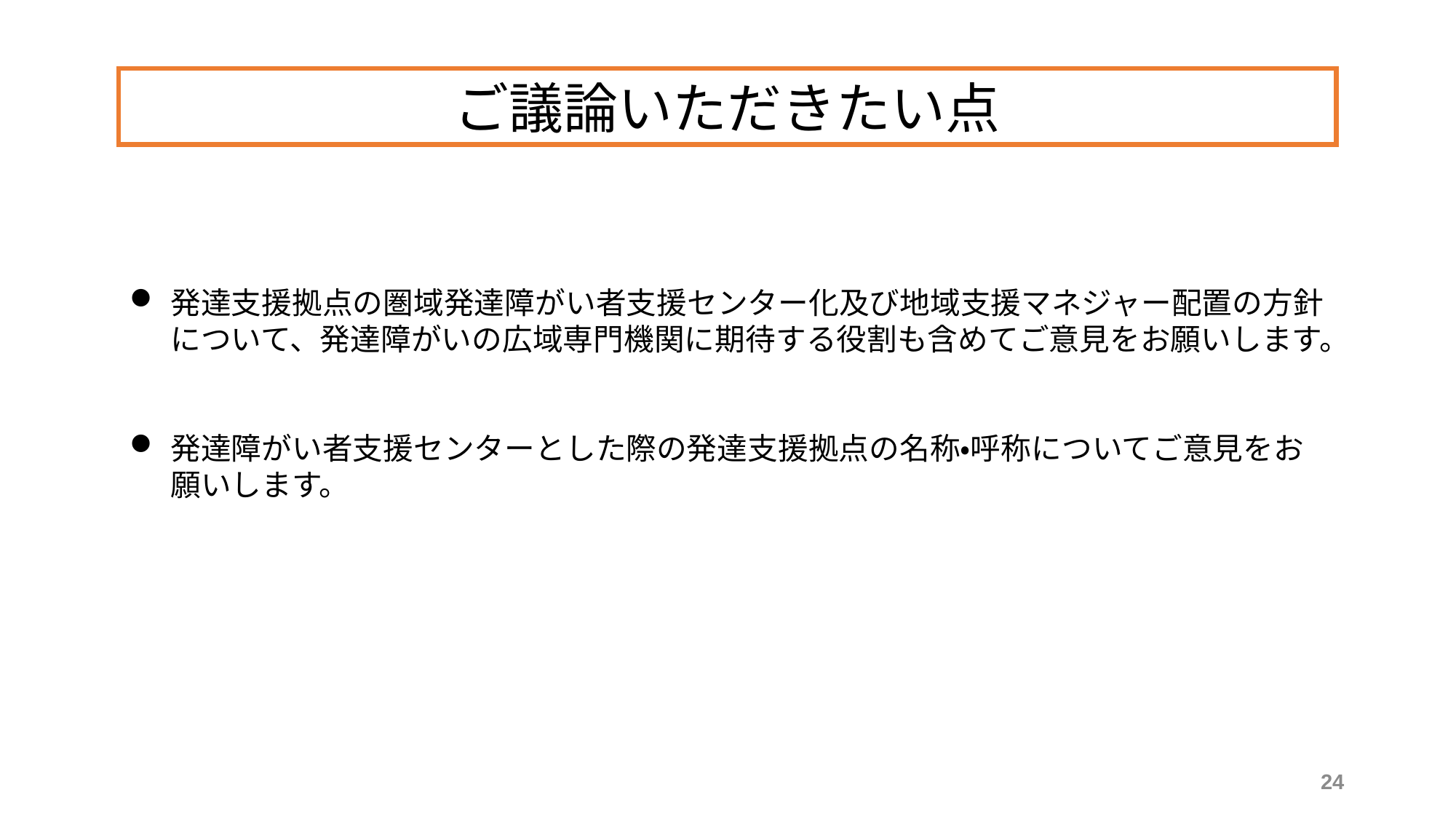

ご議論いただきたい点
発達支援拠点の圏域発達障がい者支援センター化及び地域支援マネジャー配置の方針について、発達障がいの広域専門機関に期待する役割も含めてご意見をお願いします。

発達障がい者支援センターとした際の発達支援拠点の名称・呼称についてご意見をお願いします。
24